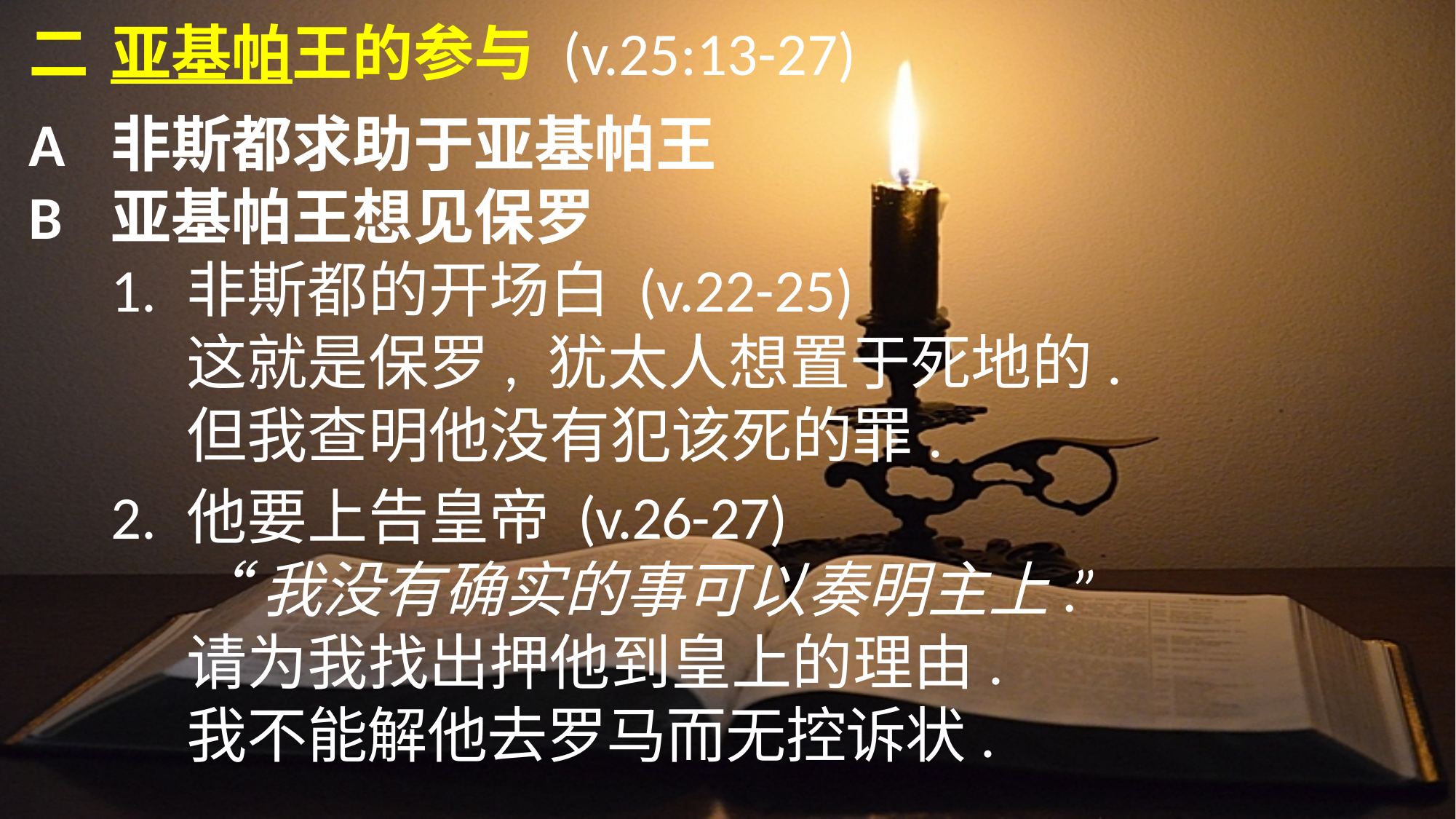

二	亚基帕王的参与 (v.25:13-27)
A	非斯都求助于亚基帕王
B	亚基帕王想见保罗
	1.	非斯都的开场白 (v.22-25)
		这就是保罗, 犹太人想置于死地的.
		但我查明他没有犯该死的罪.
	2.	他要上告皇帝 (v.26-27)
		“我没有确实的事可以奏明主上.”
		请为我找出押他到皇上的理由.
		我不能解他去罗马而无控诉状.